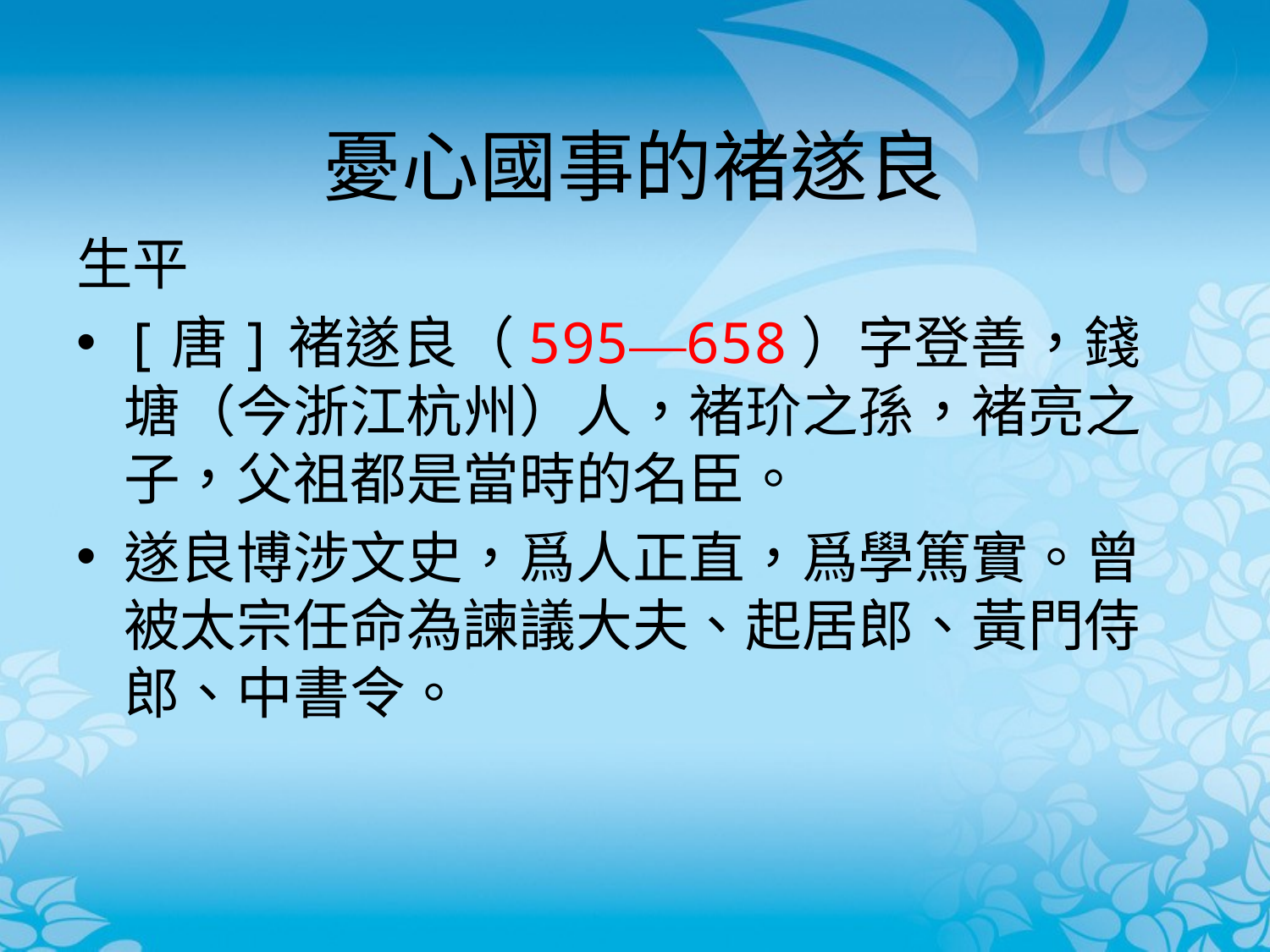

# 憂心國事的褚遂良
生平
[唐]褚遂良（595—658）字登善，錢塘（今浙江杭州）人，褚玠之孫，褚亮之子，父祖都是當時的名臣。
遂良博涉文史，爲人正直，爲學篤實。曾被太宗任命為諫議大夫、起居郎、黃門侍郎、中書令。